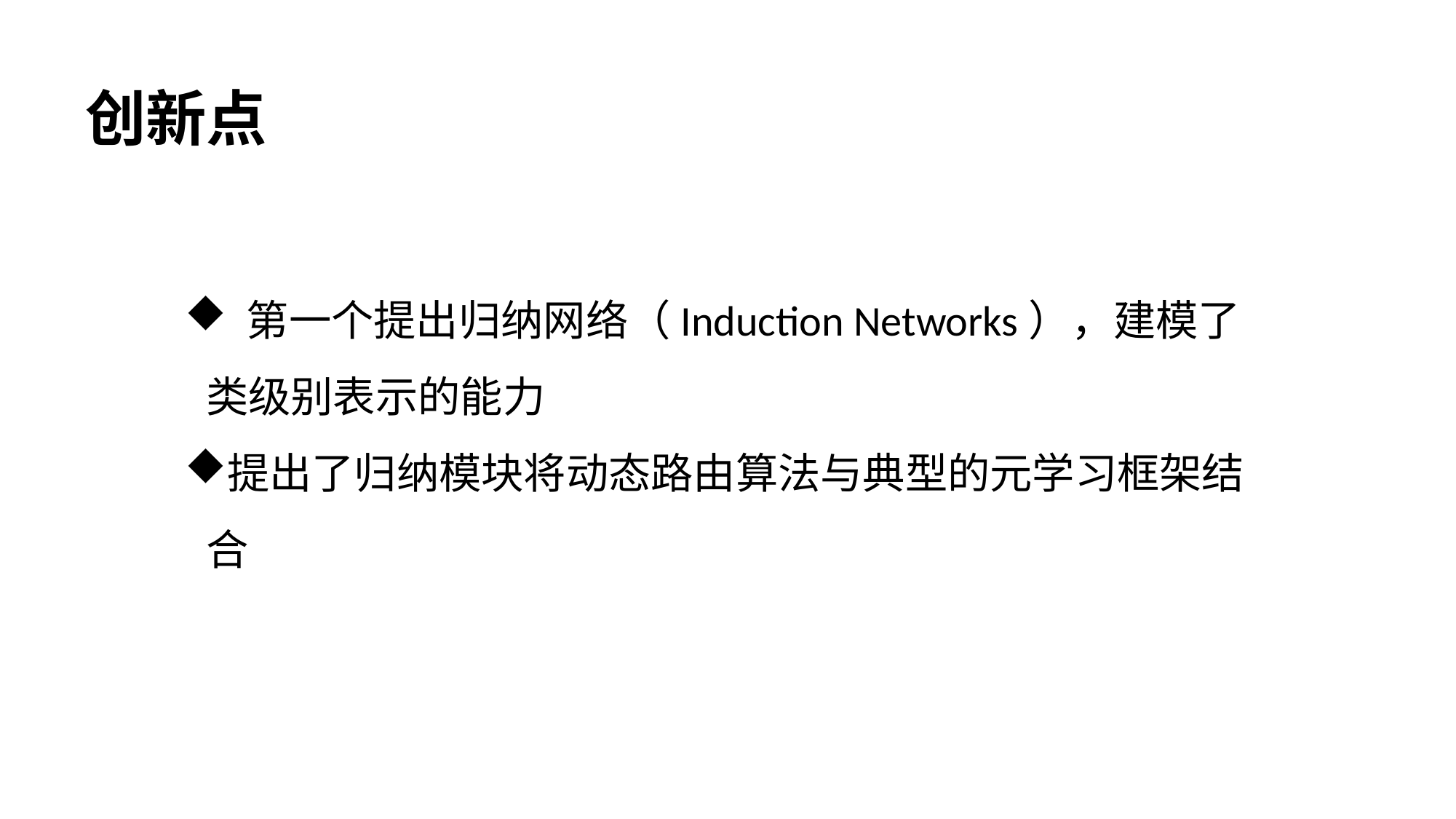

创新点
 第一个提出归纳网络（Induction Networks），建模了类级别表示的能力
提出了归纳模块将动态路由算法与典型的元学习框架结合